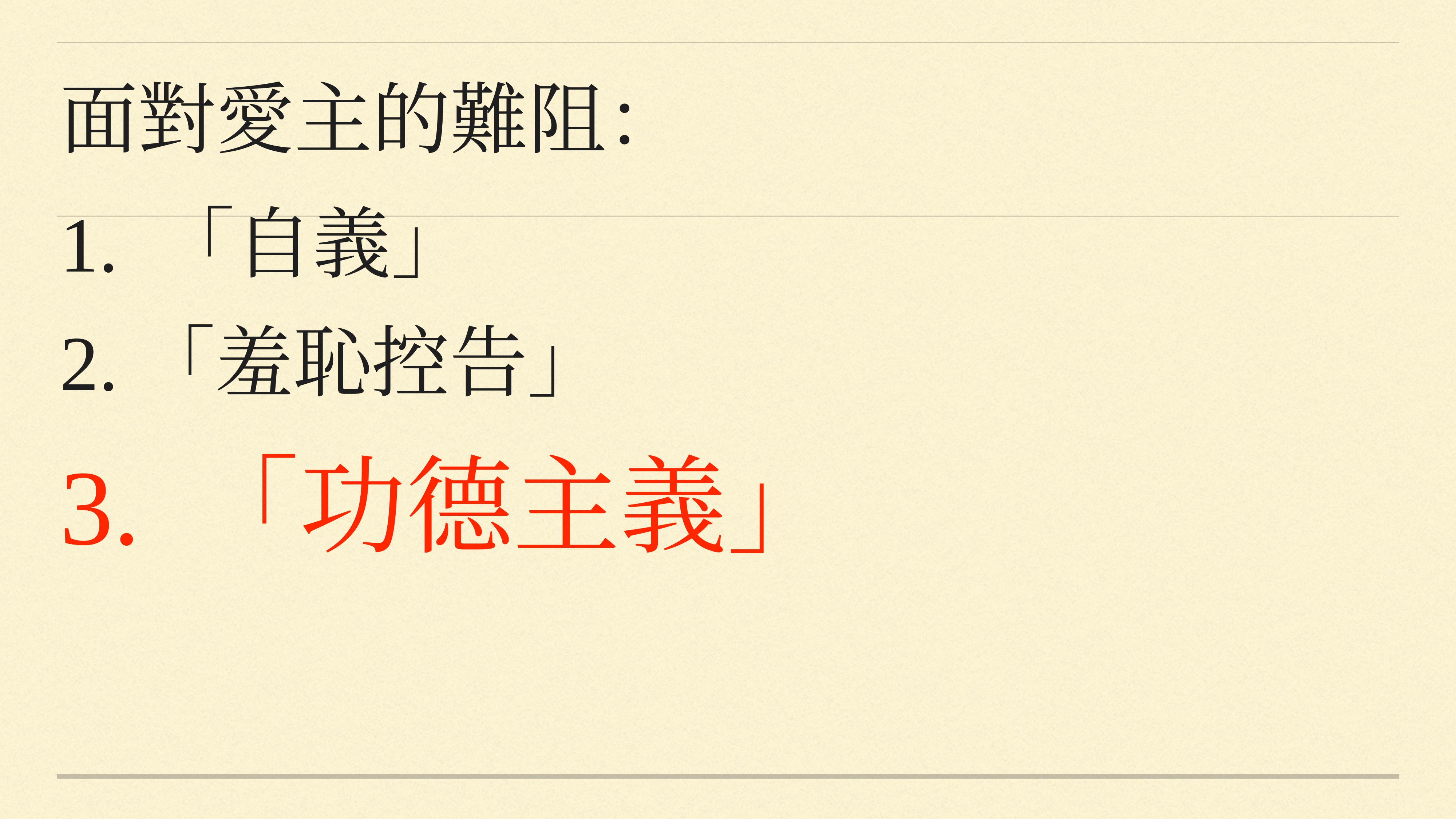

面對愛主的難阻：
1. 「自義」
2.「羞恥控告」
3. 「功德主義」
#